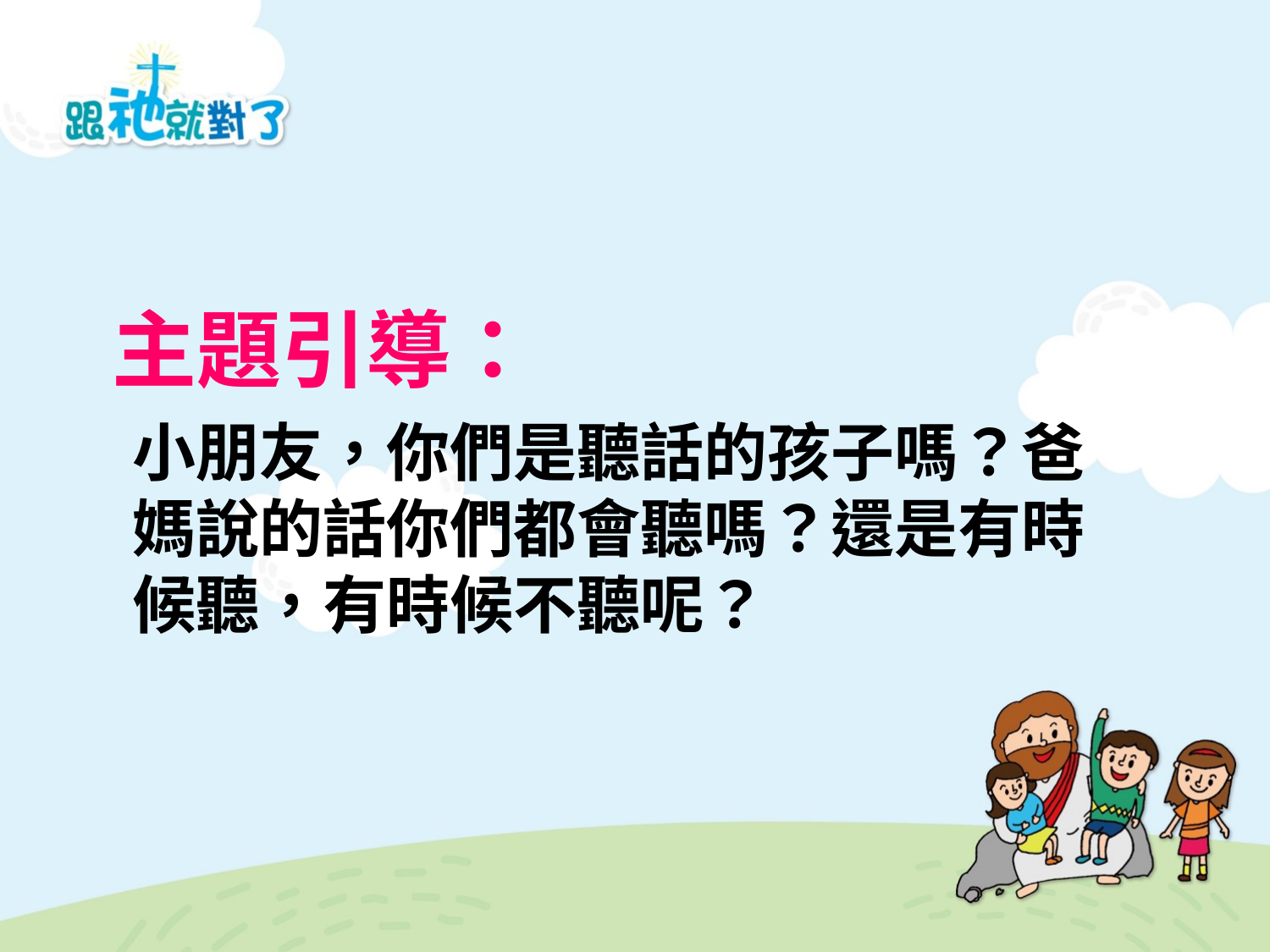

主題引導：
小朋友，你們是聽話的孩子嗎？爸媽說的話你們都會聽嗎？還是有時候聽，有時候不聽呢？